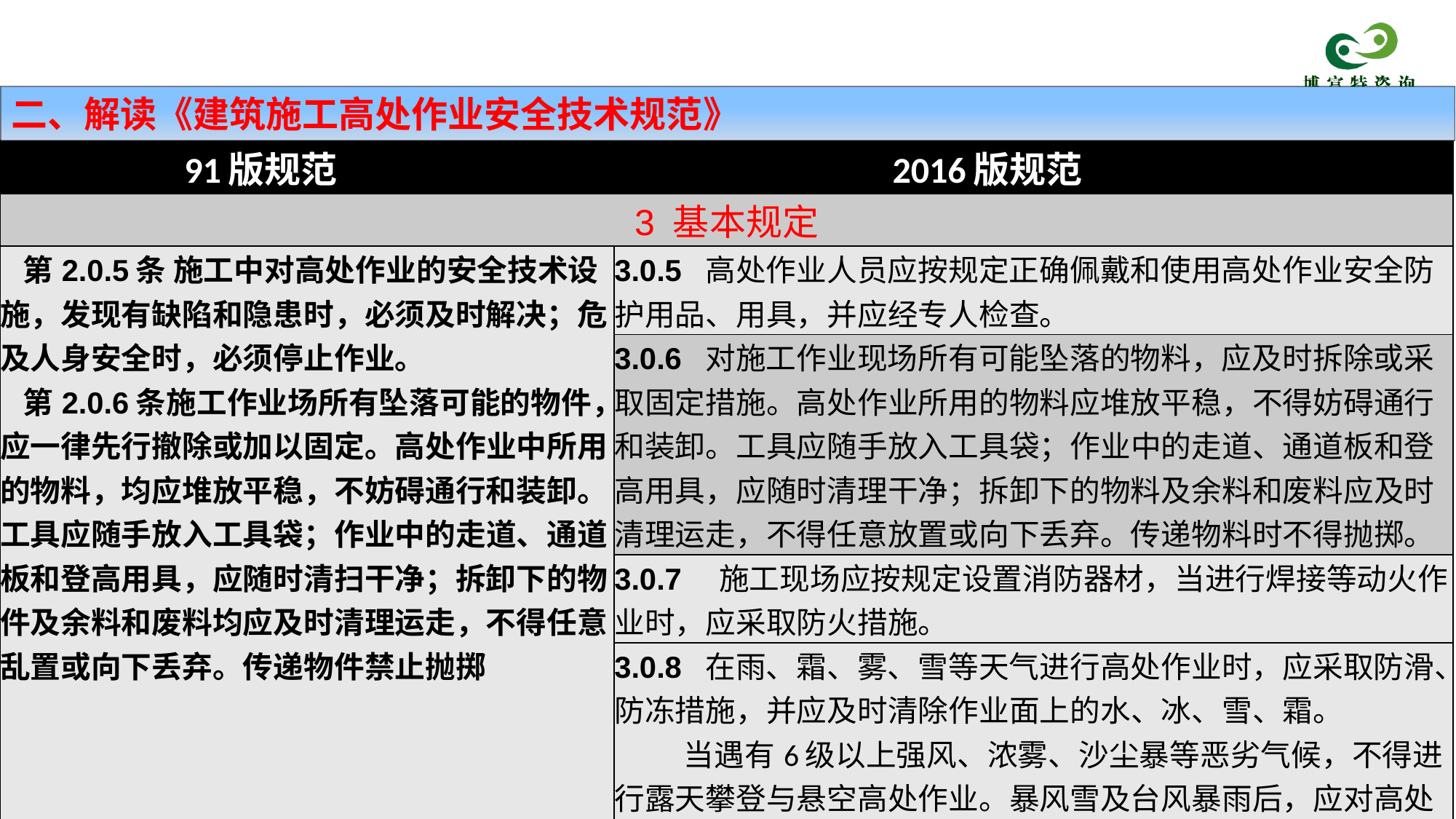

二、解读《建筑施工高处作业安全技术规范》
| 91版规范 | 2016版规范 |  |
| --- | --- | --- |
| 3 基本规定 |  |  |
| 第2.0.5条 施工中对高处作业的安全技术设施，发现有缺陷和隐患时，必须及时解决；危及人身安全时，必须停止作业。 第2.0.6条施工作业场所有坠落可能的物件，应一律先行撤除或加以固定。高处作业中所用的物料，均应堆放平稳，不妨碍通行和装卸。工具应随手放入工具袋；作业中的走道、通道板和登高用具，应随时清扫干净；拆卸下的物件及余料和废料均应及时清理运走，不得任意乱置或向下丢弃。传递物件禁止抛掷 |  | 3.0.5 高处作业人员应按规定正确佩戴和使用高处作业安全防护用品、用具，并应经专人检查。 |
|  |  | 3.0.6 对施工作业现场所有可能坠落的物料，应及时拆除或采取固定措施。高处作业所用的物料应堆放平稳，不得妨碍通行和装卸。工具应随手放入工具袋；作业中的走道、通道板和登高用具，应随时清理干净；拆卸下的物料及余料和废料应及时清理运走，不得任意放置或向下丢弃。传递物料时不得抛掷。 |
|  |  | 3.0.7　施工现场应按规定设置消防器材，当进行焊接等动火作业时，应采取防火措施。 |
|  |  | 3.0.8 在雨、霜、雾、雪等天气进行高处作业时，应采取防滑、防冻措施，并应及时清除作业面上的水、冰、雪、霜。 当遇有6级以上强风、浓雾、沙尘暴等恶劣气候，不得进行露天攀登与悬空高处作业。暴风雪及台风暴雨后，应对高处作业安全设施进行检查，当发现有松动、变形、损坏或脱落等现象时，应立即修理完善，维修合格后再使用。 |